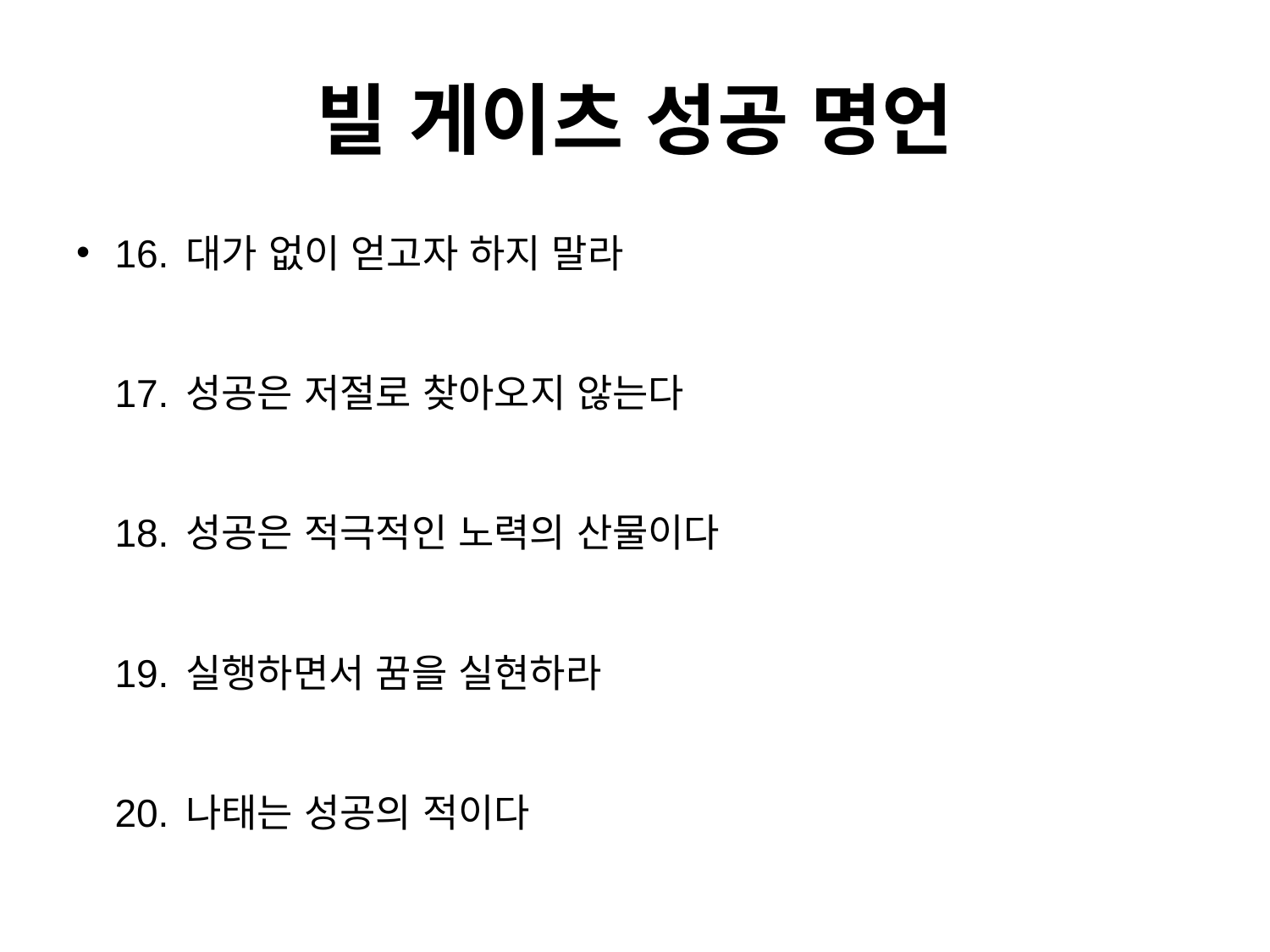

# 빌 게이츠 성공 명언
16. 대가 없이 얻고자 하지 말라
17. 성공은 저절로 찾아오지 않는다
18. 성공은 적극적인 노력의 산물이다
19. 실행하면서 꿈을 실현하라
20. 나태는 성공의 적이다